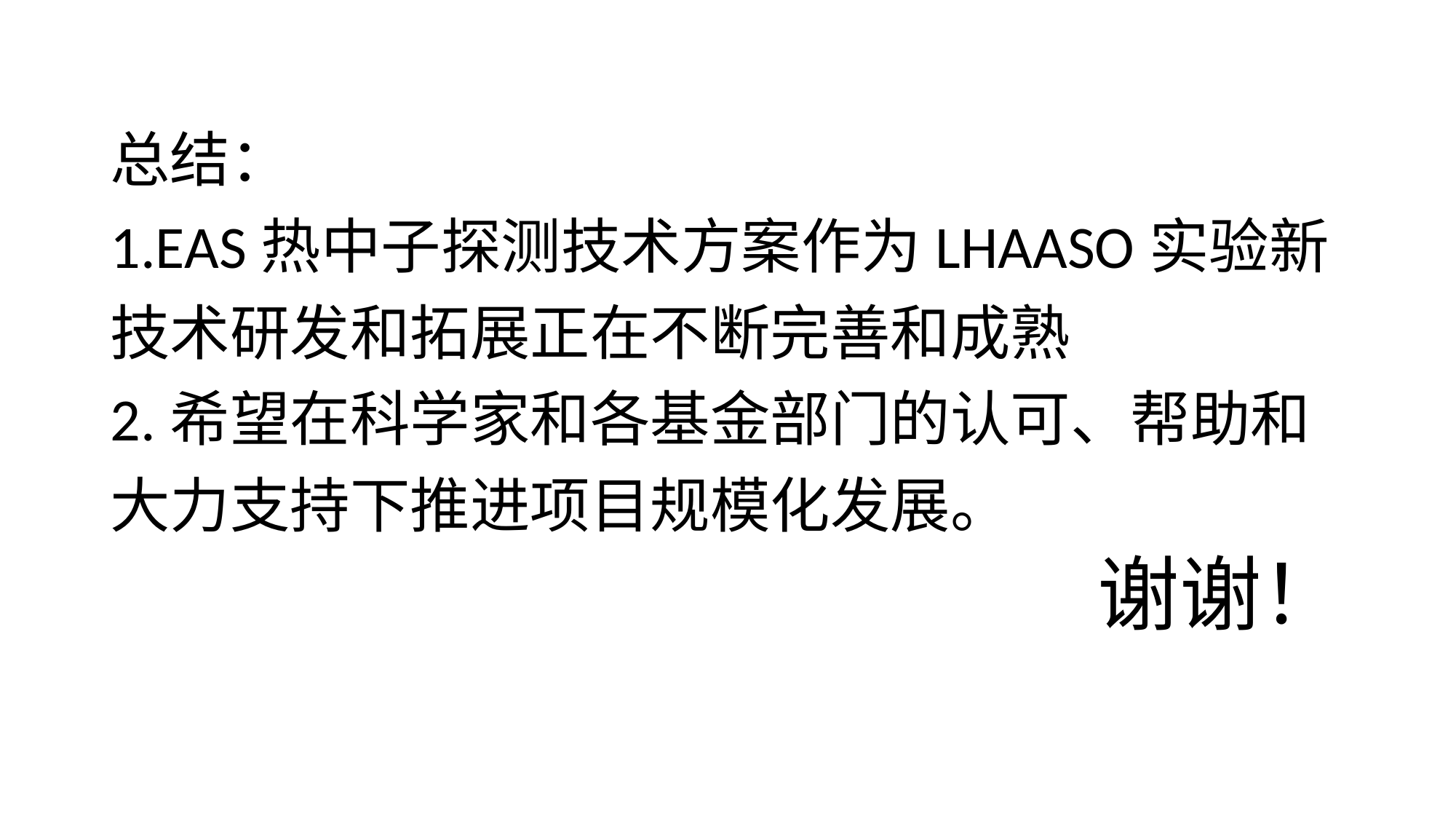

# 总结： 1.EAS热中子探测技术方案作为LHAASO实验新技术研发和拓展正在不断完善和成熟 2.希望在科学家和各基金部门的认可、帮助和大力支持下推进项目规模化发展。
谢谢！